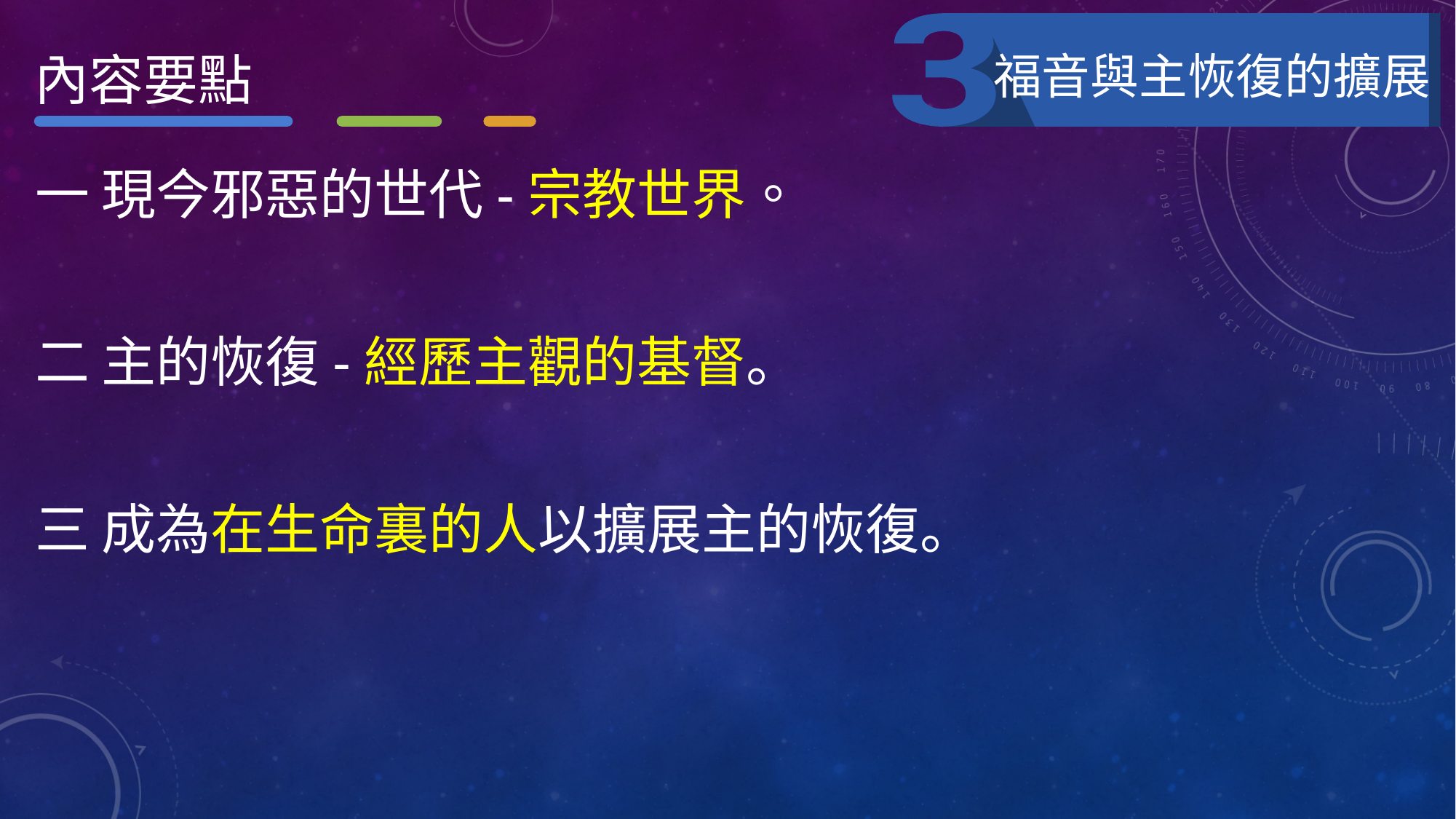

內容要點
福音與主恢復的擴展

一 現今邪惡的世代-宗教世界。

二 主的恢復-經歷主觀的基督。

三 成為在生命裏的人以擴展主的恢復。